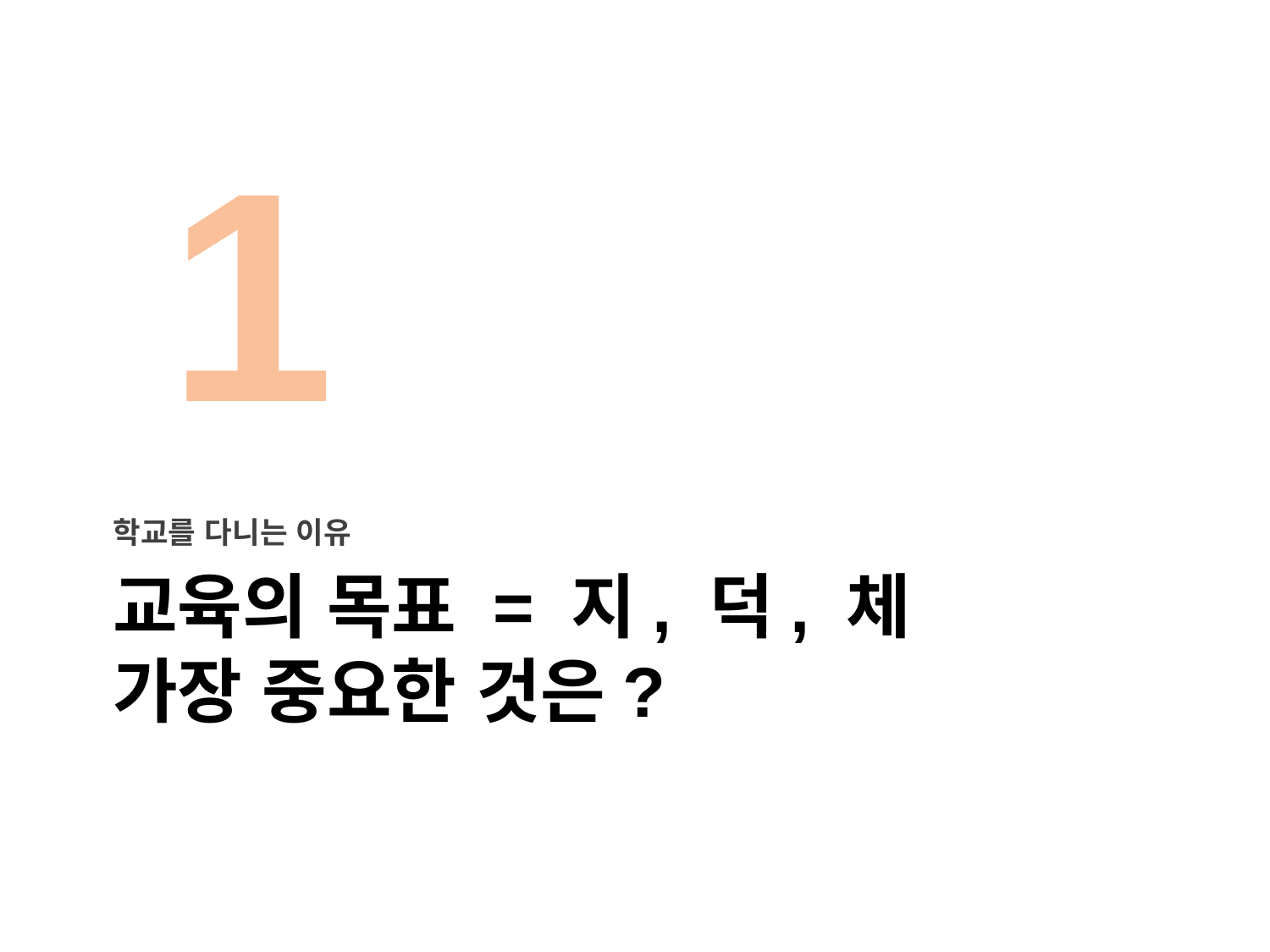

1
학교를 다니는 이유
# 교육의 목표 = 지, 덕, 체 가장 중요한 것은?